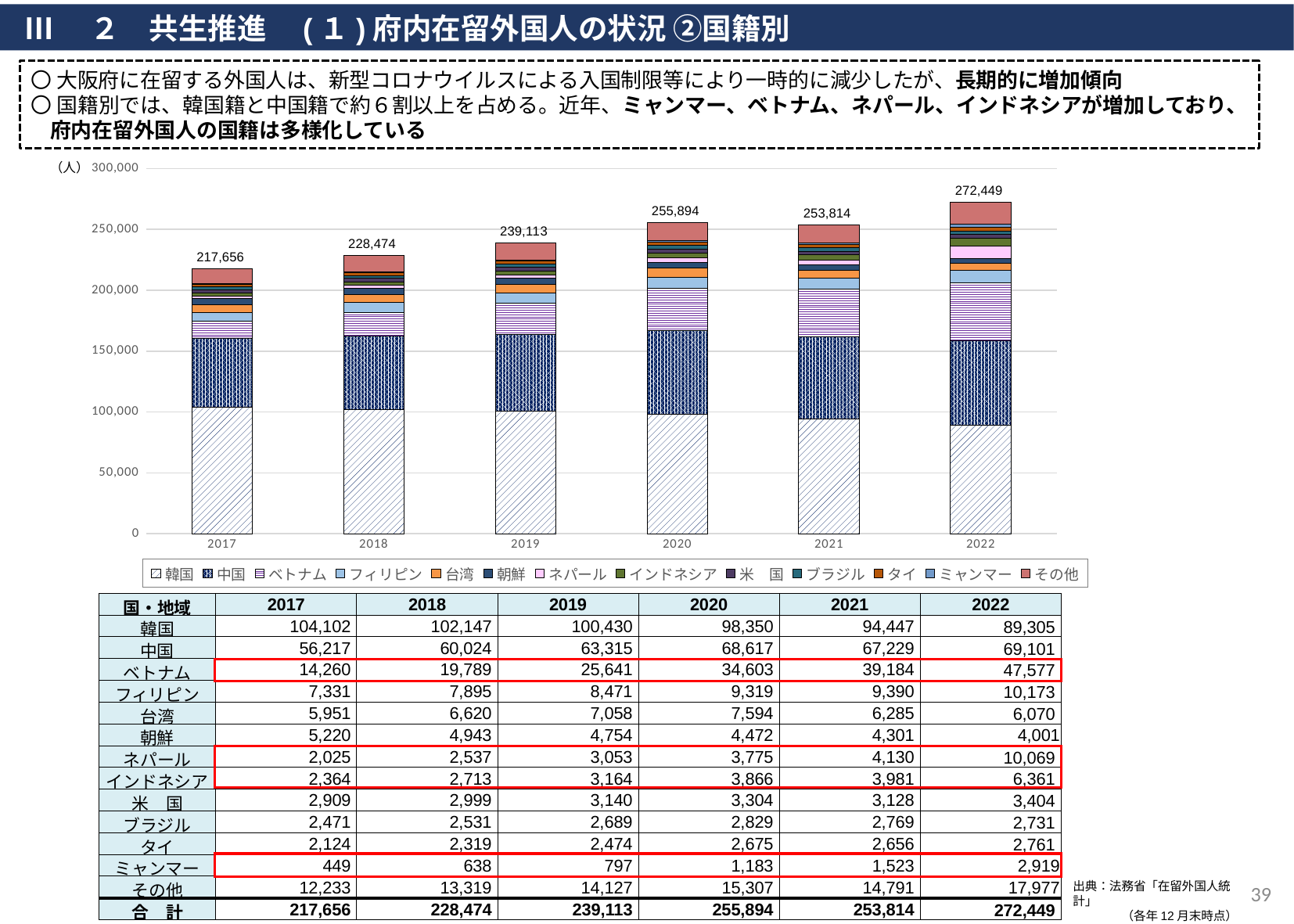

Ⅲ　２　共生推進　(１)府内在留外国人の状況 ②国籍別
〇 大阪府に在留する外国人は、新型コロナウイルスによる入国制限等により一時的に減少したが、長期的に増加傾向
〇 国籍別では、韓国籍と中国籍で約６割以上を占める。近年、ミャンマー、ベトナム、ネパール、インドネシアが増加しており、府内在留外国人の国籍は多様化している

### Chart

| Category | 韓国 | 中国 | ベトナム | フィリピン | 台湾 | 朝鮮 | ネパール | インドネシア | 米　国 | ブラジル | タイ | ミャンマー | その他 | 合　計 |
|---|---|---|---|---|---|---|---|---|---|---|---|---|---|---|
| 2017 | 104102.0 | 56217.0 | 14260.0 | 7331.0 | 5951.0 | 5220.0 | 2025.0 | 2364.0 | 2909.0 | 2471.0 | 2124.0 | 449.0 | 12233.0 | 217656.0 |
| 2018 | 102147.0 | 60024.0 | 19789.0 | 7895.0 | 6620.0 | 4943.0 | 2537.0 | 2713.0 | 2999.0 | 2531.0 | 2319.0 | 638.0 | 13319.0 | 228474.0 |
| 2019 | 100430.0 | 63315.0 | 25641.0 | 8471.0 | 7058.0 | 4754.0 | 3053.0 | 3164.0 | 3140.0 | 2689.0 | 2474.0 | 797.0 | 14127.0 | 239113.0 |
| 2020 | 98350.0 | 68617.0 | 34603.0 | 9319.0 | 7594.0 | 4472.0 | 3775.0 | 3866.0 | 3304.0 | 2829.0 | 2675.0 | 1183.0 | 15307.0 | 255894.0 |
| 2021 | 94447.0 | 67229.0 | 39184.0 | 9390.0 | 6285.0 | 4301.0 | 4130.0 | 3981.0 | 3128.0 | 2769.0 | 2656.0 | 1523.0 | 14791.0 | 253814.0 |
| 2022 | 89305.0 | 69101.0 | 47577.0 | 10173.0 | 6070.0 | 4001.0 | 10069.0 | 6361.0 | 3404.0 | 2731.0 | 2761.0 | 2919.0 | 17977.0 | 272449.0 |
（人）
| 国・地域 | 2017 | 2018 | 2019 | 2020 | 2021 | 2022 |
| --- | --- | --- | --- | --- | --- | --- |
| 韓国 | 104,102 | 102,147 | 100,430 | 98,350 | 94,447 | 89,305 |
| 中国 | 56,217 | 60,024 | 63,315 | 68,617 | 67,229 | 69,101 |
| ベトナム | 14,260 | 19,789 | 25,641 | 34,603 | 39,184 | 47,577 |
| フィリピン | 7,331 | 7,895 | 8,471 | 9,319 | 9,390 | 10,173 |
| 台湾 | 5,951 | 6,620 | 7,058 | 7,594 | 6,285 | 6,070 |
| 朝鮮 | 5,220 | 4,943 | 4,754 | 4,472 | 4,301 | 4,001 |
| ネパール | 2,025 | 2,537 | 3,053 | 3,775 | 4,130 | 10,069 |
| インドネシア | 2,364 | 2,713 | 3,164 | 3,866 | 3,981 | 6,361 |
| 米　国 | 2,909 | 2,999 | 3,140 | 3,304 | 3,128 | 3,404 |
| ブラジル | 2,471 | 2,531 | 2,689 | 2,829 | 2,769 | 2,731 |
| タイ | 2,124 | 2,319 | 2,474 | 2,675 | 2,656 | 2,761 |
| ミャンマー | 449 | 638 | 797 | 1,183 | 1,523 | 2,919 |
| その他 | 12,233 | 13,319 | 14,127 | 15,307 | 14,791 | 17,977 |
| 合　計 | 217,656 | 228,474 | 239,113 | 255,894 | 253,814 | 272,449 |

出典：法務省「在留外国人統計」
　　　　（各年12月末時点）
39